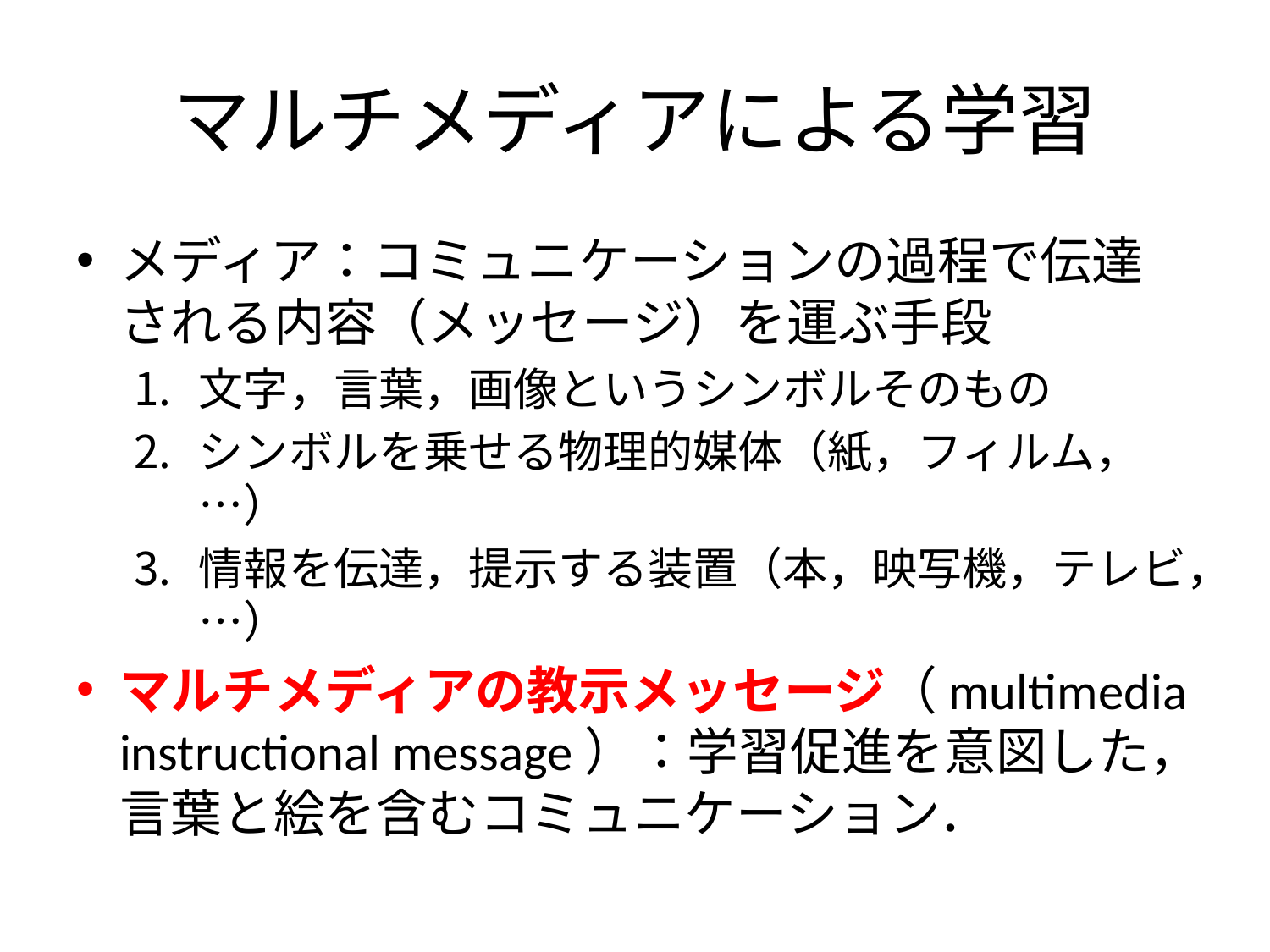

# マルチメディアによる学習
メディア：コミュニケーションの過程で伝達される内容（メッセージ）を運ぶ手段
文字，言葉，画像というシンボルそのもの
シンボルを乗せる物理的媒体（紙，フィルム，…）
情報を伝達，提示する装置（本，映写機，テレビ，…）
マルチメディアの教示メッセージ（multimedia instructional message）：学習促進を意図した，言葉と絵を含むコミュニケーション．